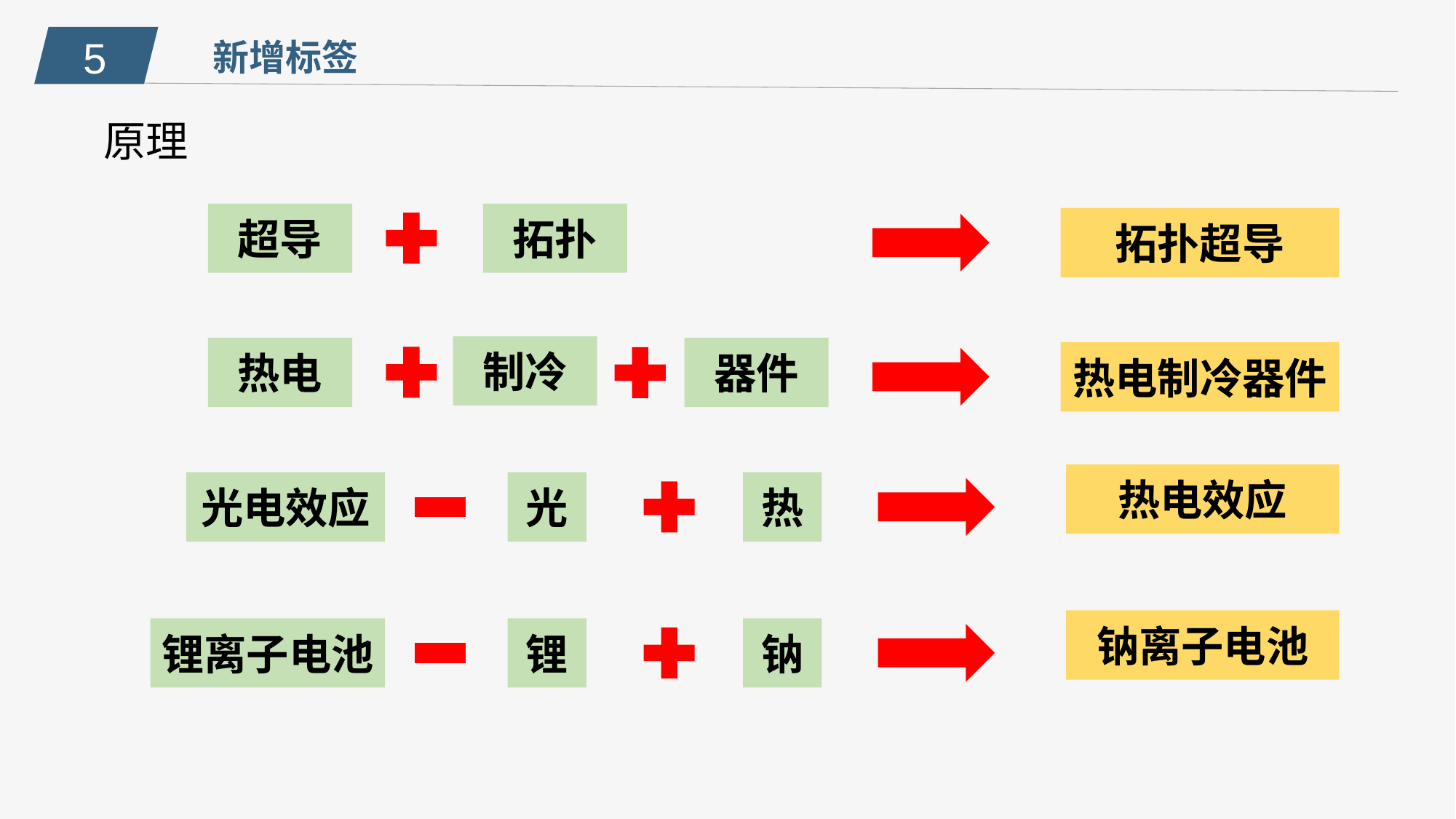

5

新增标签
原理

拓扑
超导
拓扑超导

制冷

热电
器件

热电制冷器件

热电效应
光
热
光电效应

钠离子电池
锂
钠
锂离子电池